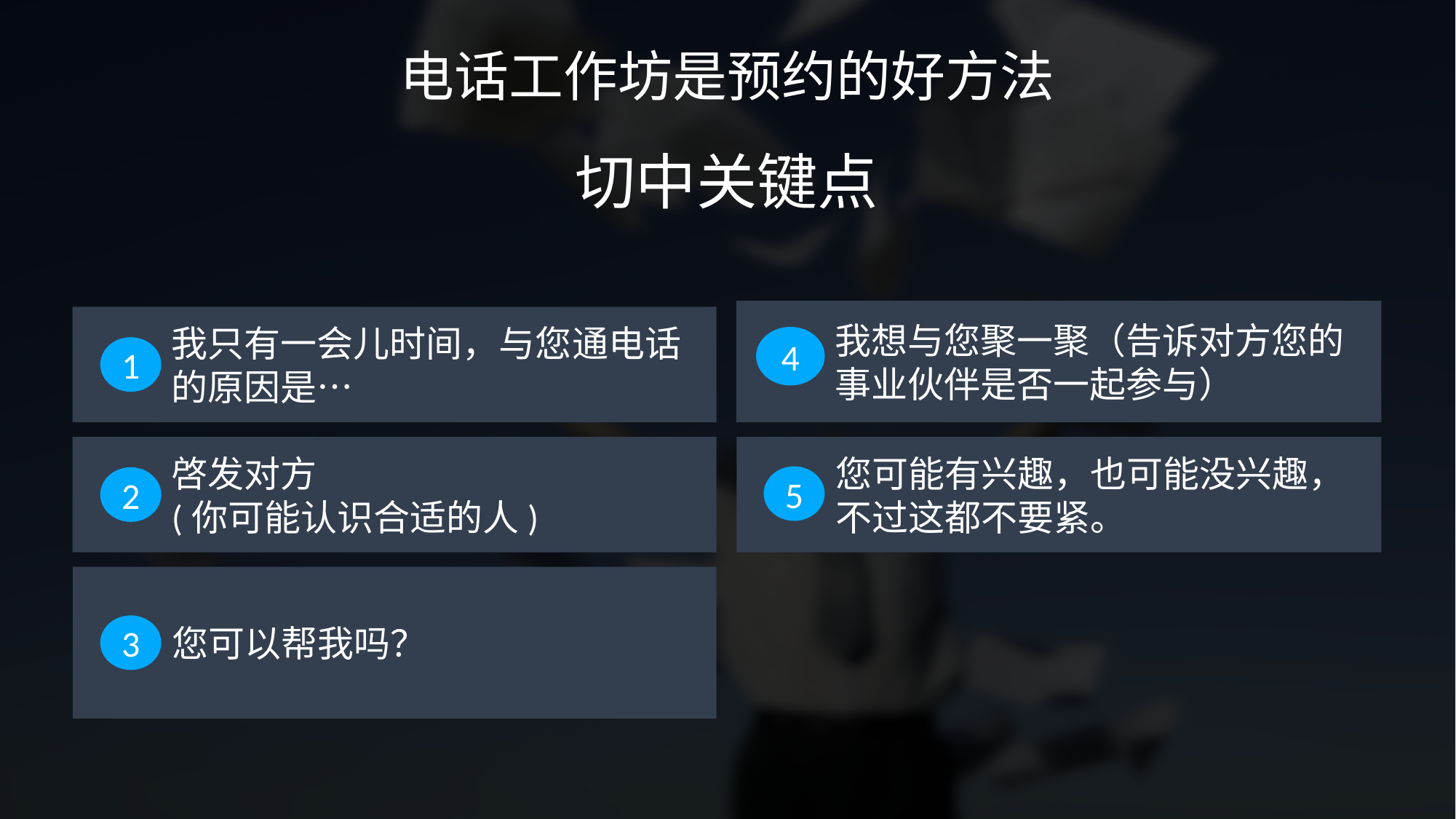

电话工作坊是预约的好方法
切中关键点
我想与您聚一聚（告诉对方您的事业伙伴是否一起参与）
4
我只有一会儿时间，与您通电话的原因是…
1
啓发对方
(你可能认识合适的人)
2
您可能有兴趣，也可能没兴趣，不过这都不要紧。
5
您可以帮我吗？
3